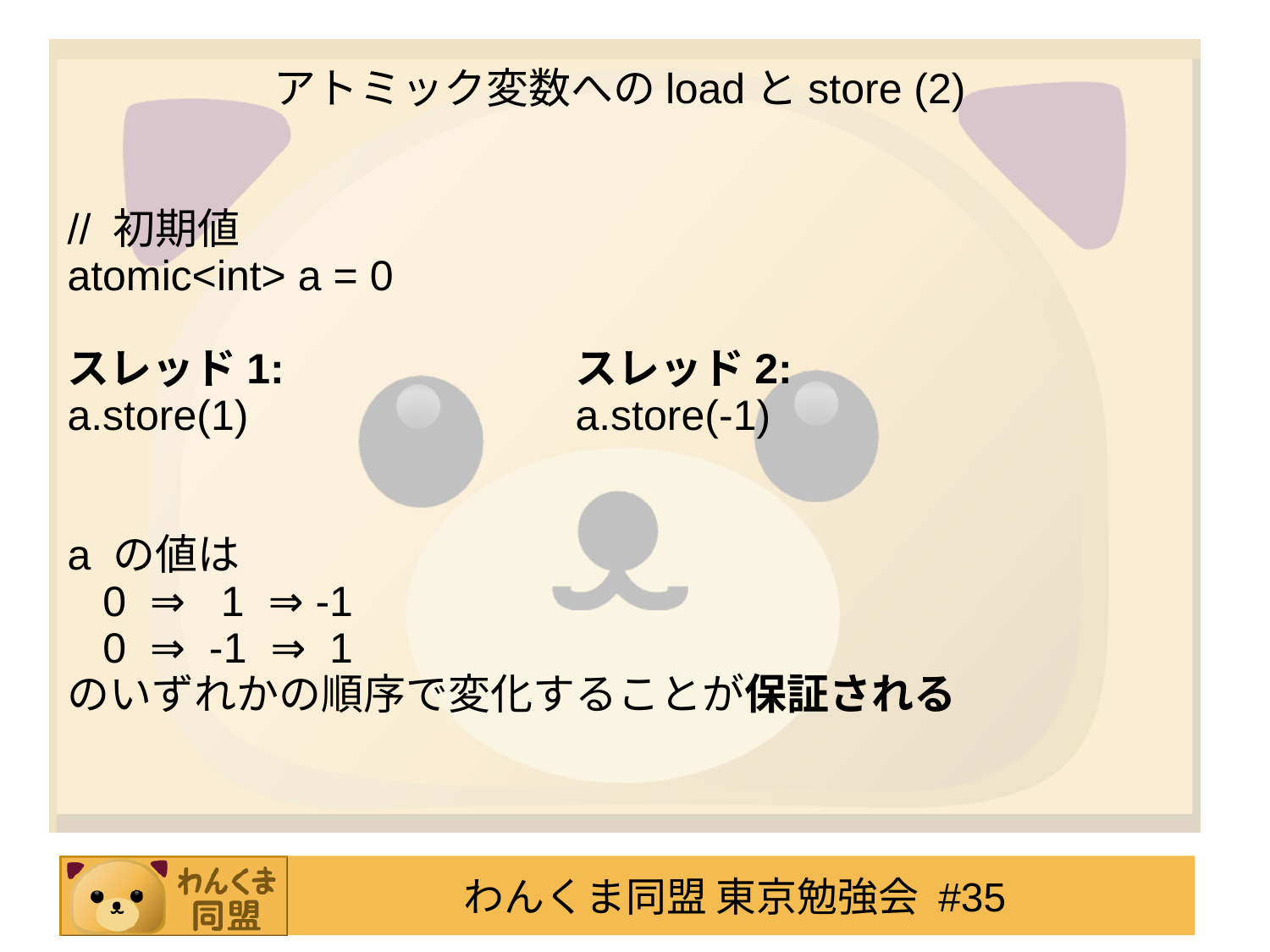

# アトミック変数へのloadとstore (2)

// 初期値
atomic<int> a = 0

スレッド1:			スレッド2:
a.store(1)			a.store(-1)

a の値は
   0  ⇒   1  ⇒ -1
   0  ⇒  -1  ⇒  1
のいずれかの順序で変化することが保証される